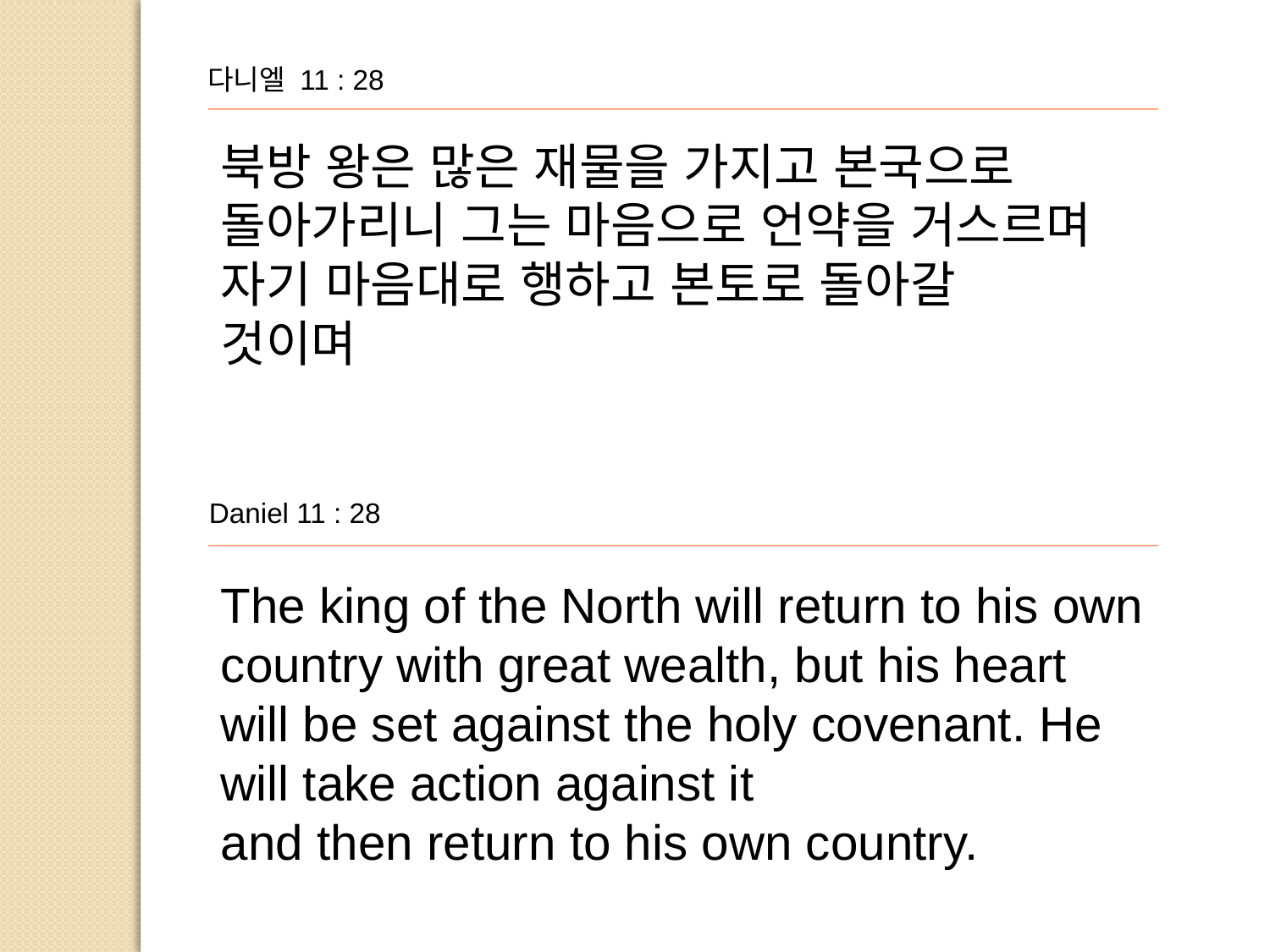

다니엘 11 : 28

북방 왕은 많은 재물을 가지고 본국으로 돌아가리니 그는 마음으로 언약을 거스르며 자기 마음대로 행하고 본토로 돌아갈
것이며
Daniel 11 : 28

The king of the North will return to his own country with great wealth, but his heart will be set against the holy covenant. He will take action against it
and then return to his own country.